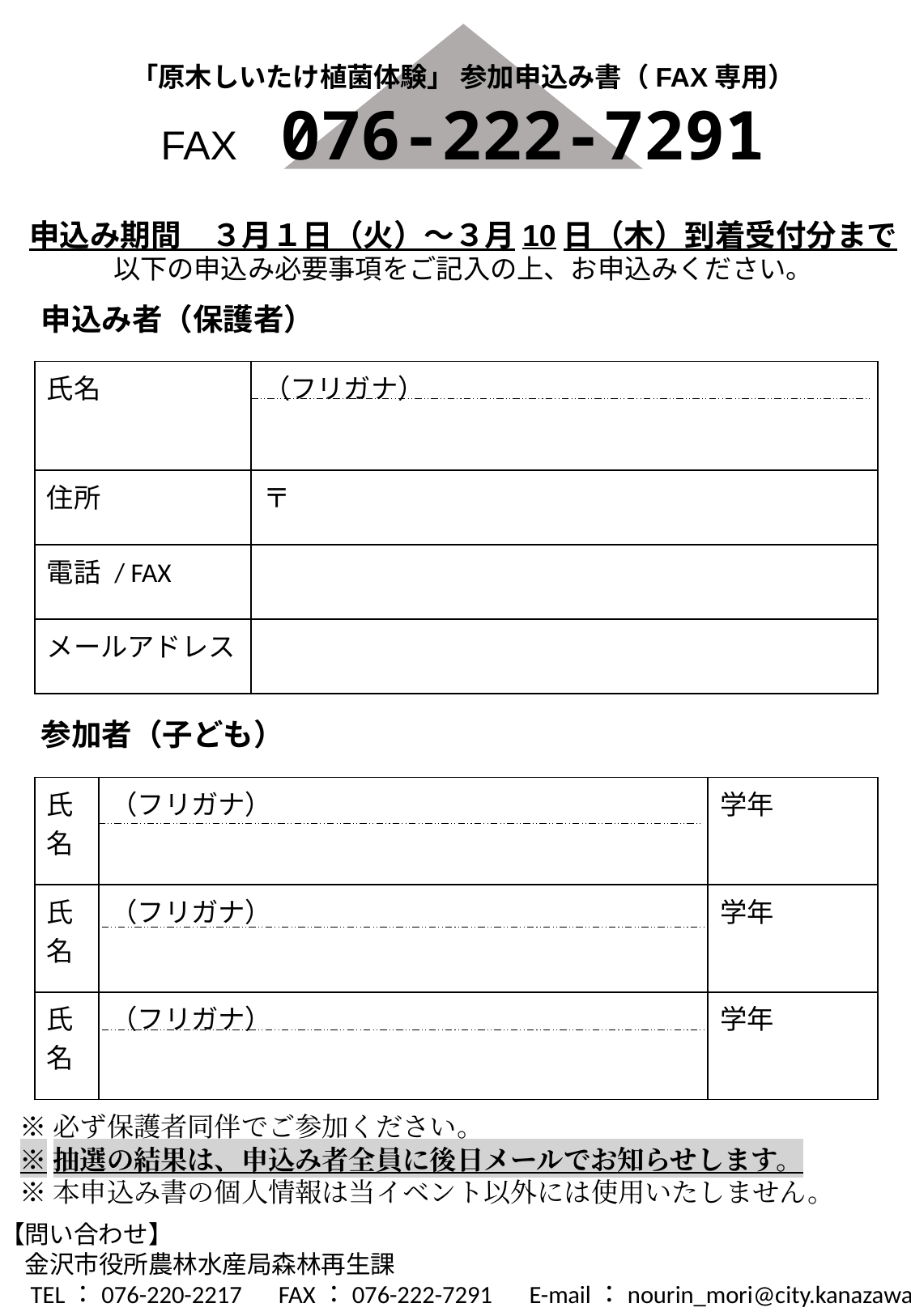

「原木しいたけ植菌体験」 参加申込み書（FAX専用）
FAX　076-222-7291
申込み期間　３月１日（火）～３月10日（木）到着受付分まで
以下の申込み必要事項をご記入の上、お申込みください。
申込み者（保護者）
| 氏名 | （フリガナ） |
| --- | --- |
| 住所 | 〒 |
| 電話 / FAX |  |
| メールアドレス |  |
参加者（子ども）
| 氏名 | （フリガナ） | 学年 |
| --- | --- | --- |
| 氏名 | （フリガナ） | 学年 |
| 氏名 | （フリガナ） | 学年 |
※必ず保護者同伴でご参加ください。
※抽選の結果は、申込み者全員に後日メールでお知らせします。
※本申込み書の個人情報は当イベント以外には使用いたしません。
【問い合わせ】
　金沢市役所農林水産局森林再生課
　TEL：076-220-2217　FAX：076-222-7291　E-mail：nourin_mori@city.kanazawa.lg.jp